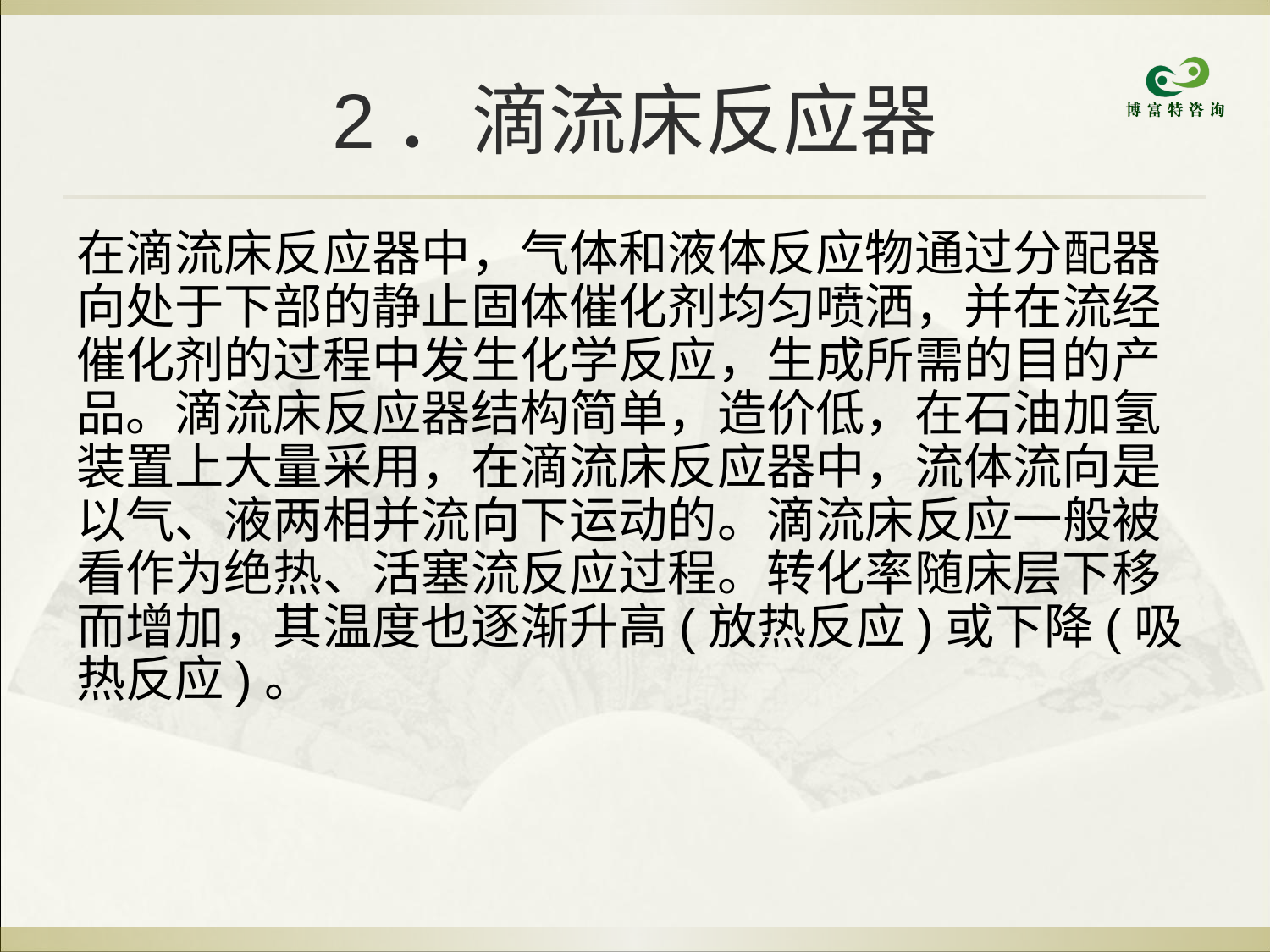

2．滴流床反应器
在滴流床反应器中，气体和液体反应物通过分配器向处于下部的静止固体催化剂均匀喷洒，并在流经催化剂的过程中发生化学反应，生成所需的目的产品。滴流床反应器结构简单，造价低，在石油加氢装置上大量采用，在滴流床反应器中，流体流向是以气、液两相并流向下运动的。滴流床反应一般被看作为绝热、活塞流反应过程。转化率随床层下移而增加，其温度也逐渐升高(放热反应)或下降(吸热反应)。